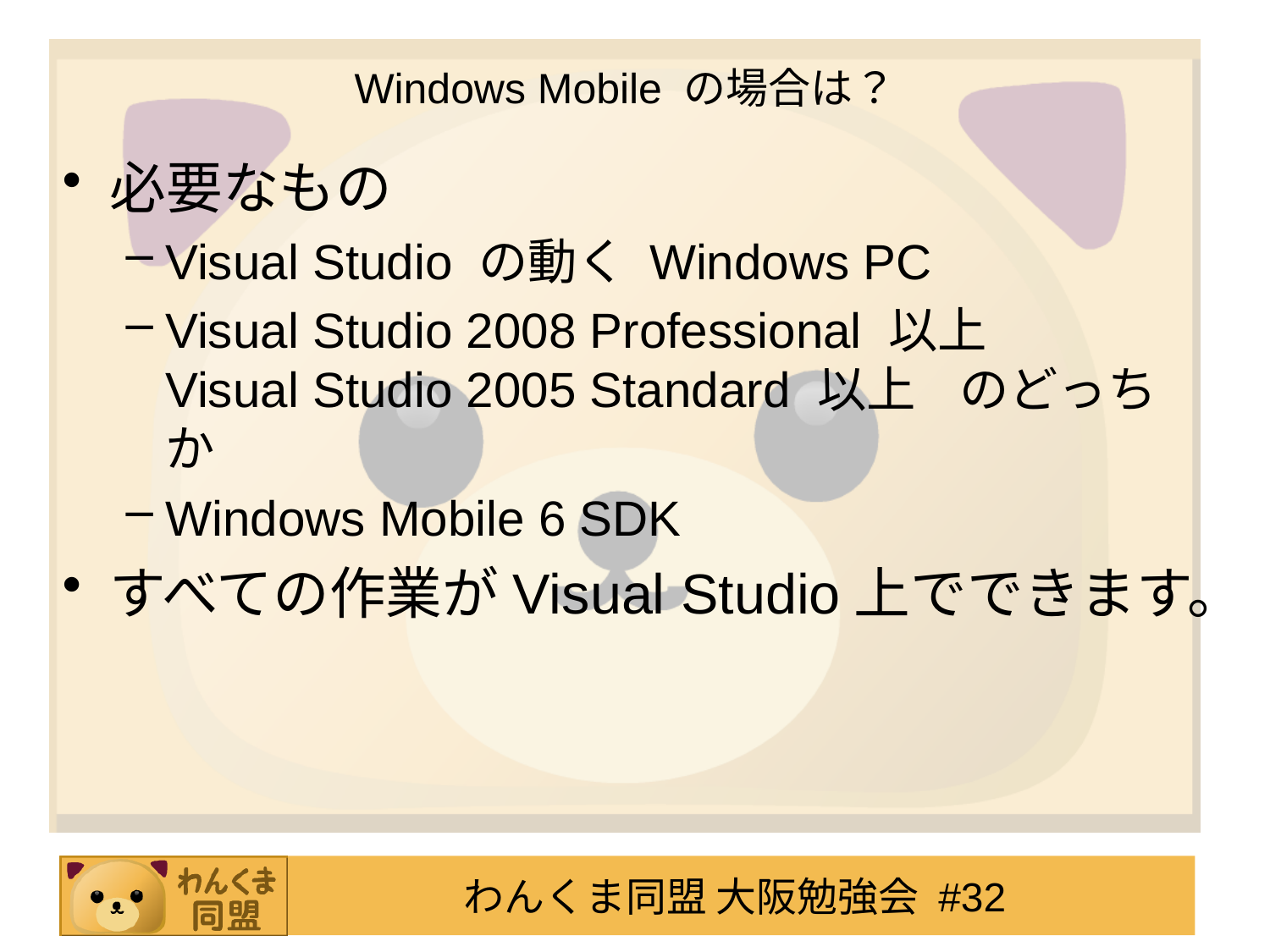

# Windows Mobile の場合は？
必要なもの
Visual Studio の動く Windows PC
Visual Studio 2008 Professional 以上
Visual Studio 2005 Standard 以上    のどっちか
Windows Mobile 6 SDK
すべての作業がVisual Studio上でできます。